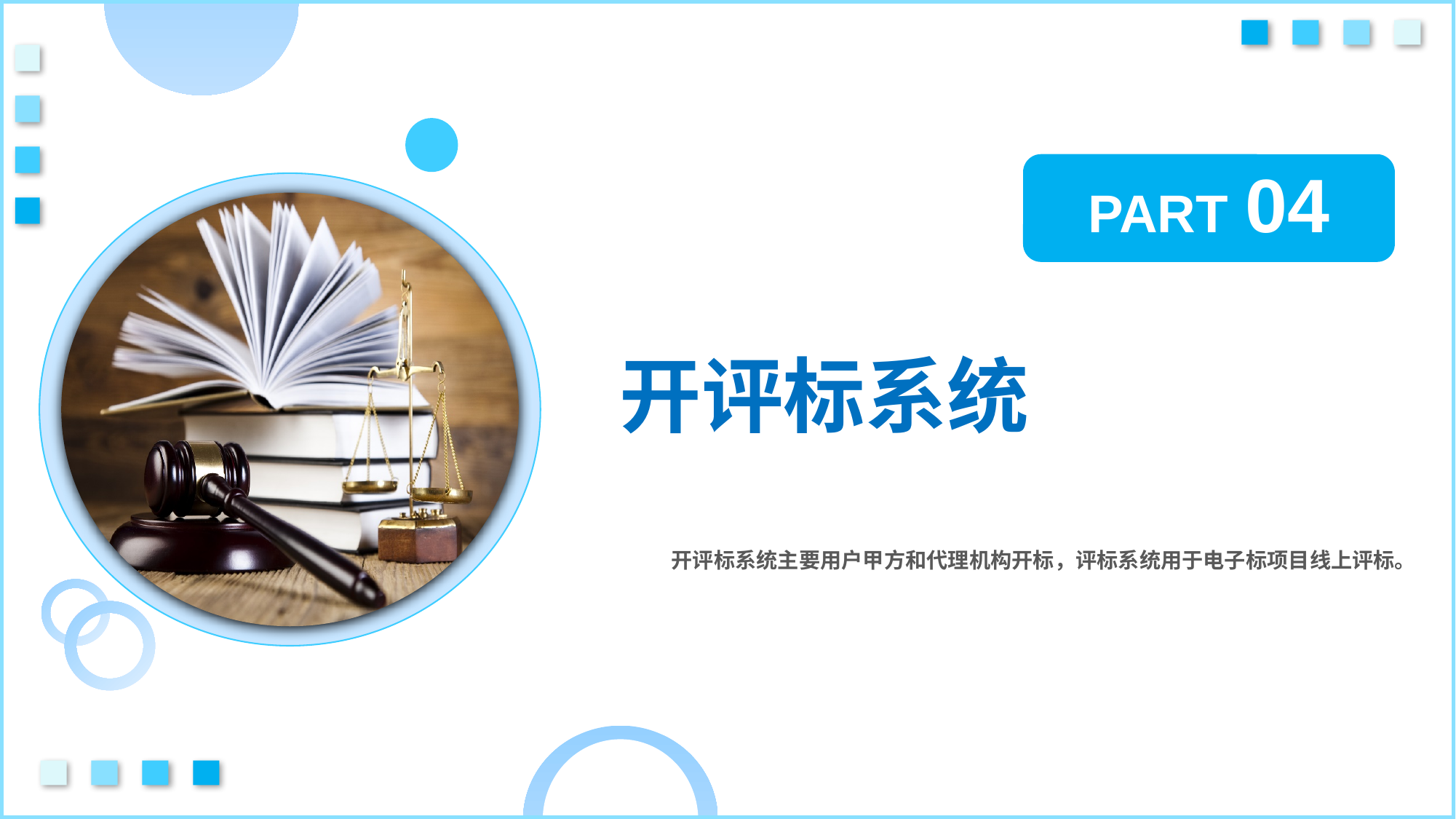

PART 04

开评标系统
开评标系统主要用户甲方和代理机构开标，评标系统用于电子标项目线上评标。